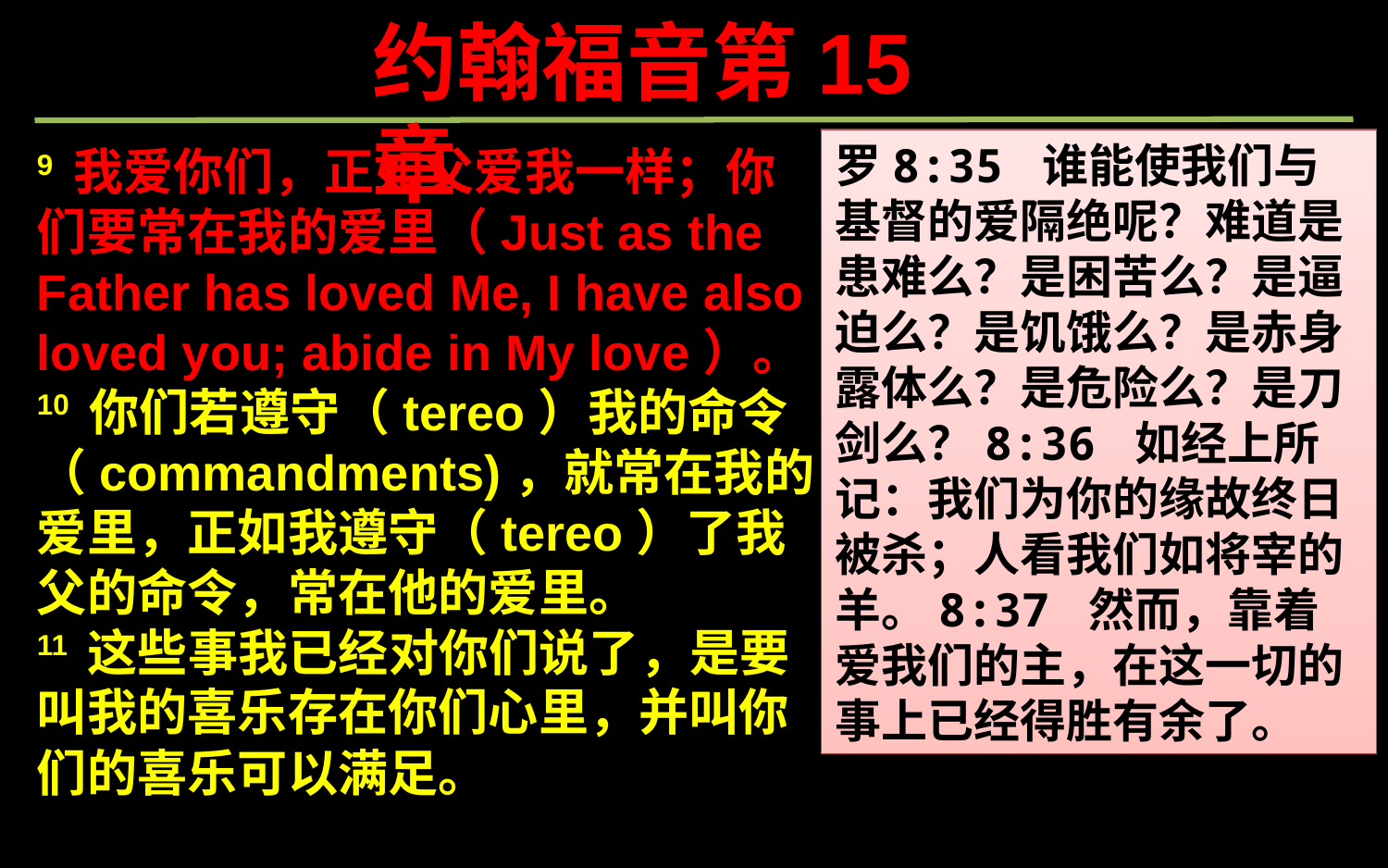

约翰福音第15章
罗8:35 谁能使我们与基督的爱隔绝呢？难道是患难么？是困苦么？是逼迫么？是饥饿么？是赤身露体么？是危险么？是刀剑么？8:36 如经上所记：我们为你的缘故终日被杀；人看我们如将宰的羊。8:37 然而，靠着爱我们的主，在这一切的事上已经得胜有余了。
9 我爱你们，正如父爱我一样；你们要常在我的爱里（Just as the Father has loved Me, I have also loved you; abide in My love）。
10 你们若遵守（tereo）我的命令（commandments)，就常在我的爱里，正如我遵守（tereo）了我父的命令，常在他的爱里。
11 这些事我已经对你们说了，是要叫我的喜乐存在你们心里，并叫你们的喜乐可以满足。